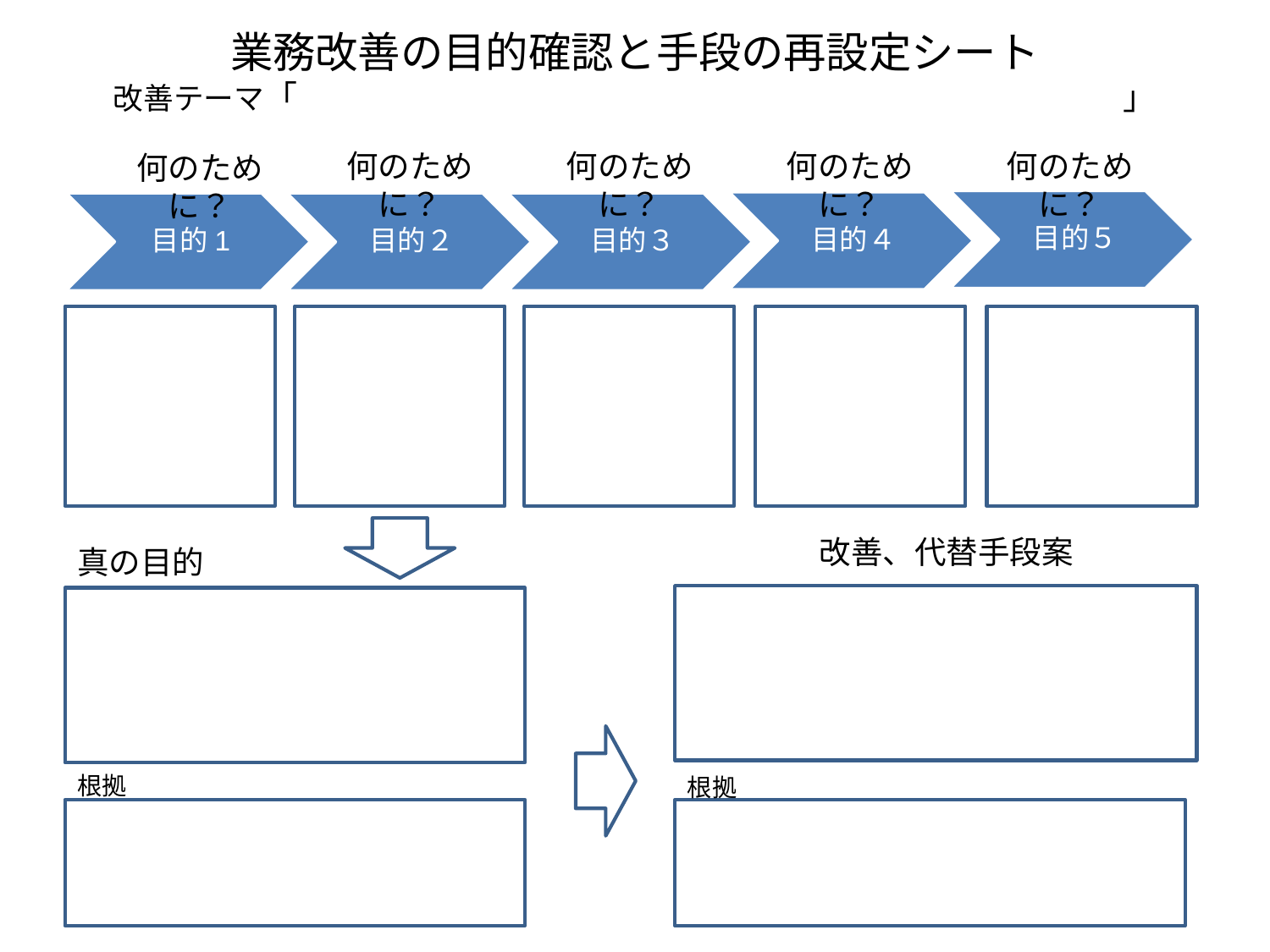

# 業務改善の目的確認と手段の再設定シート 改善テーマ「　　　　　　　　　　　　　　　　　　　　　　　　　」
何のために？
何のために？
何のために？
何のために？
何のために？
目的1
目的２
目的３
目的４
目的５

改善、代替手段案
真の目的

根拠
根拠